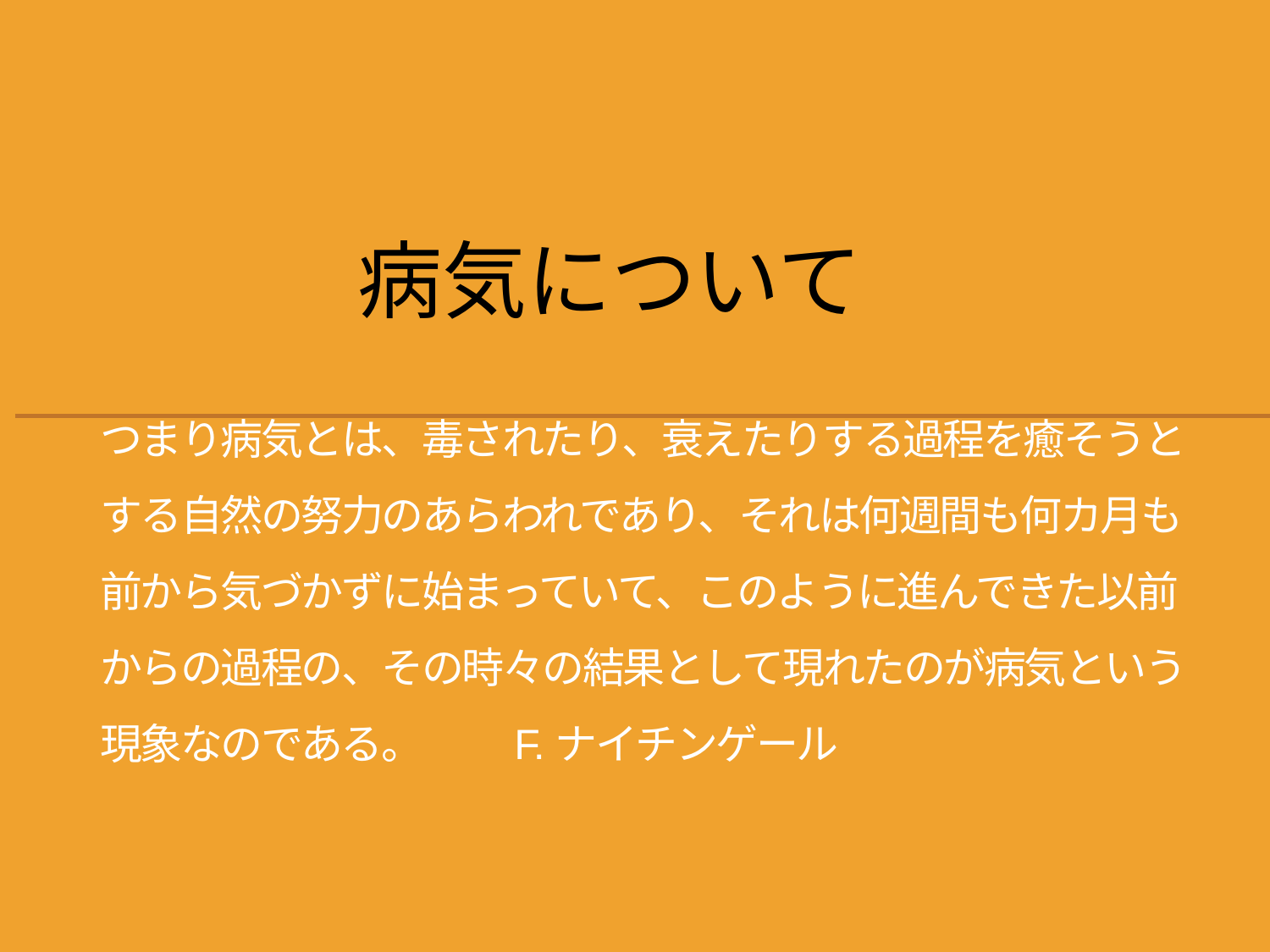

病気について
# つまり病気とは、毒されたり、衰えたりする過程を癒そうとする自然の努力のあらわれであり、それは何週間も何カ月も前から気づかずに始まっていて、このように進んできた以前からの過程の、その時々の結果として現れたのが病気という現象なのである。　　F.ナイチンゲール